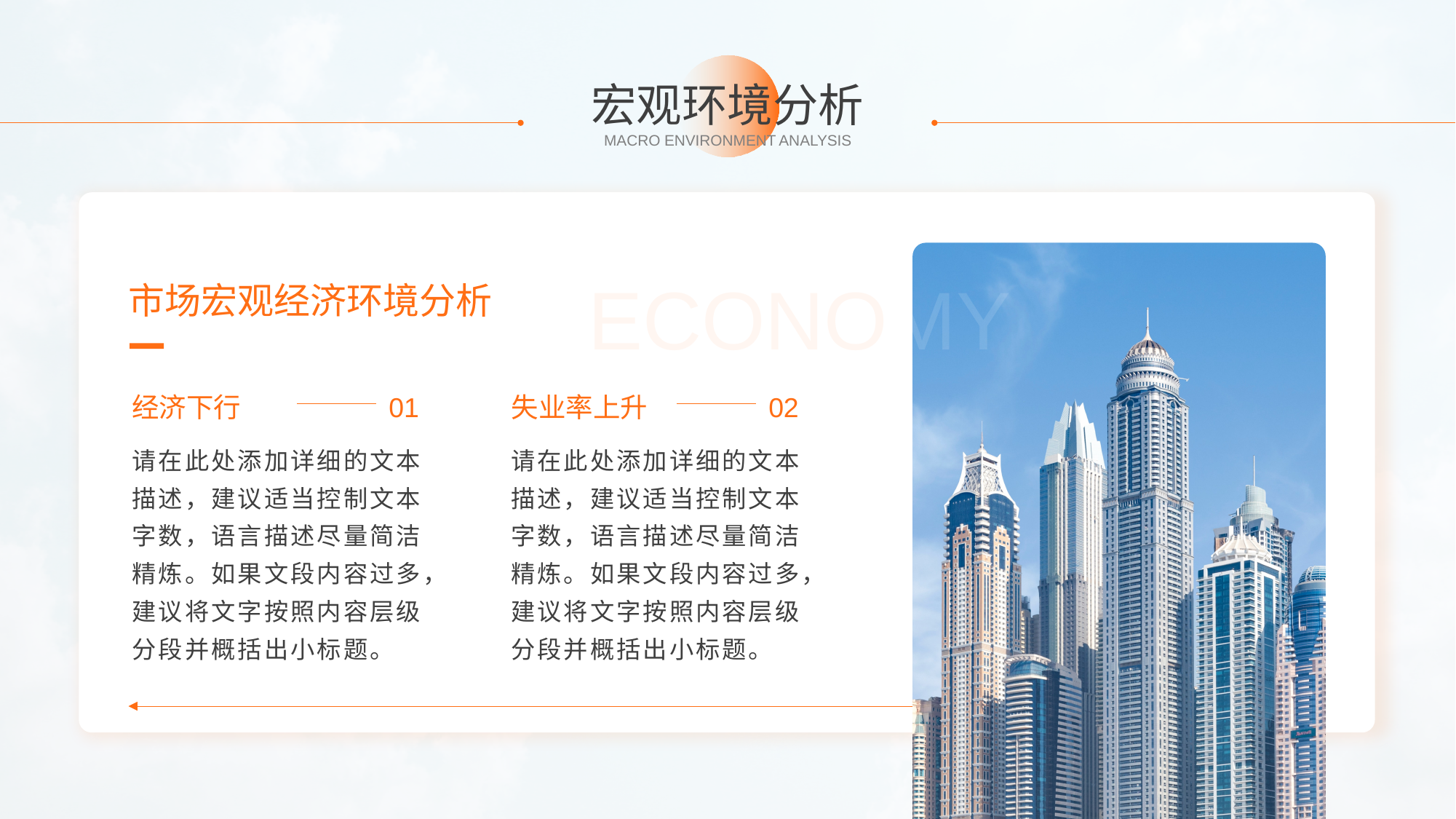

# 宏观环境分析
MACRO ENVIRONMENT ANALYSIS

ECONOMY
市场宏观经济环境分析

经济下行
01
失业率上升
02
请在此处添加详细的文本描述，建议适当控制文本字数，语言描述尽量简洁精炼。如果文段内容过多，建议将文字按照内容层级分段并概括出小标题。
请在此处添加详细的文本描述，建议适当控制文本字数，语言描述尽量简洁精炼。如果文段内容过多，建议将文字按照内容层级分段并概括出小标题。